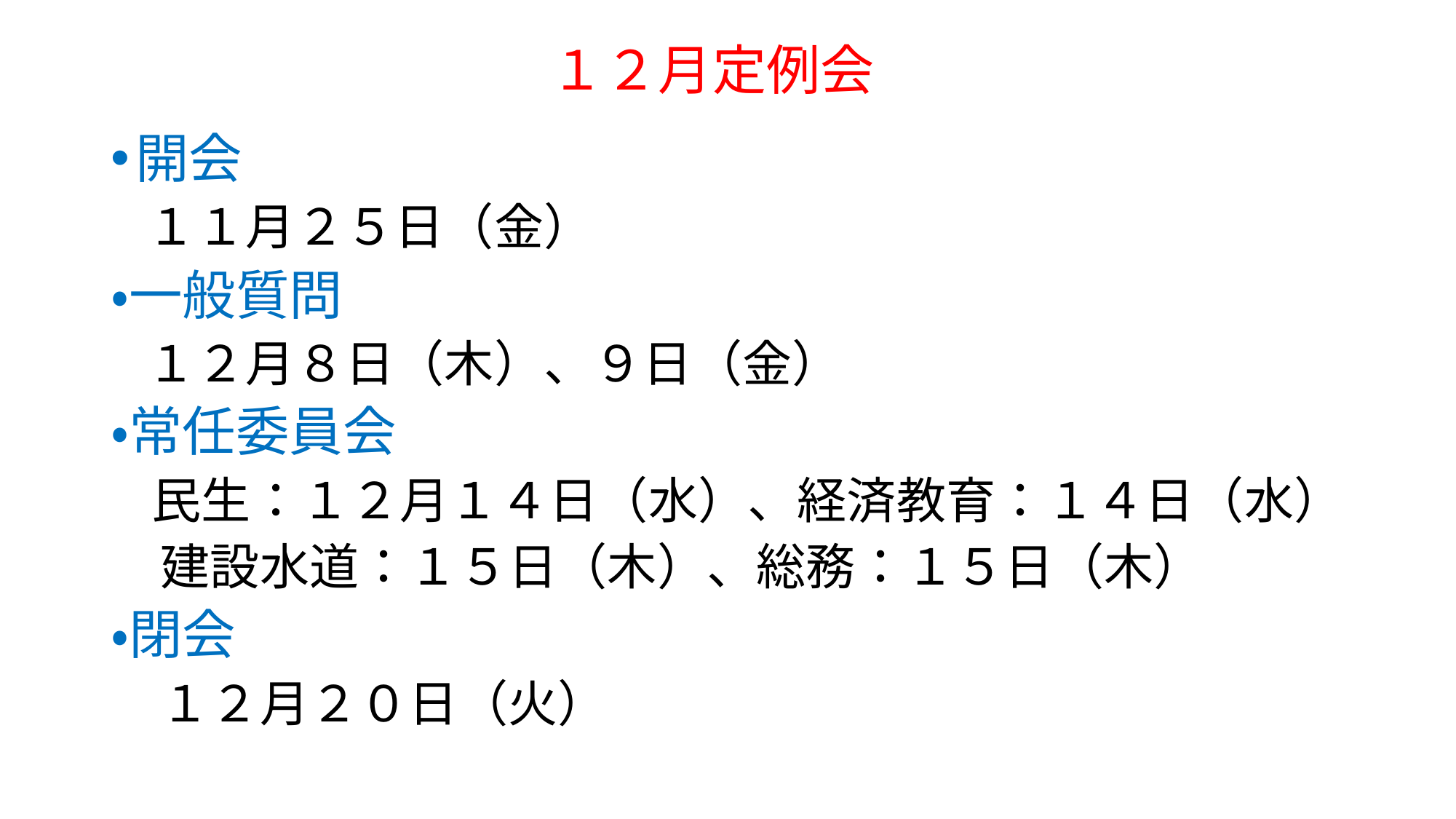

# １２月定例会
開会
　１１月２５日（金）
・一般質問
　１２月８日（木）、９日（金）
・常任委員会
　民生：１２月１４日（水）、経済教育：１４日（水）
　建設水道：１５日（木）、総務：１５日（木）
・閉会
　１２月２０日（火）